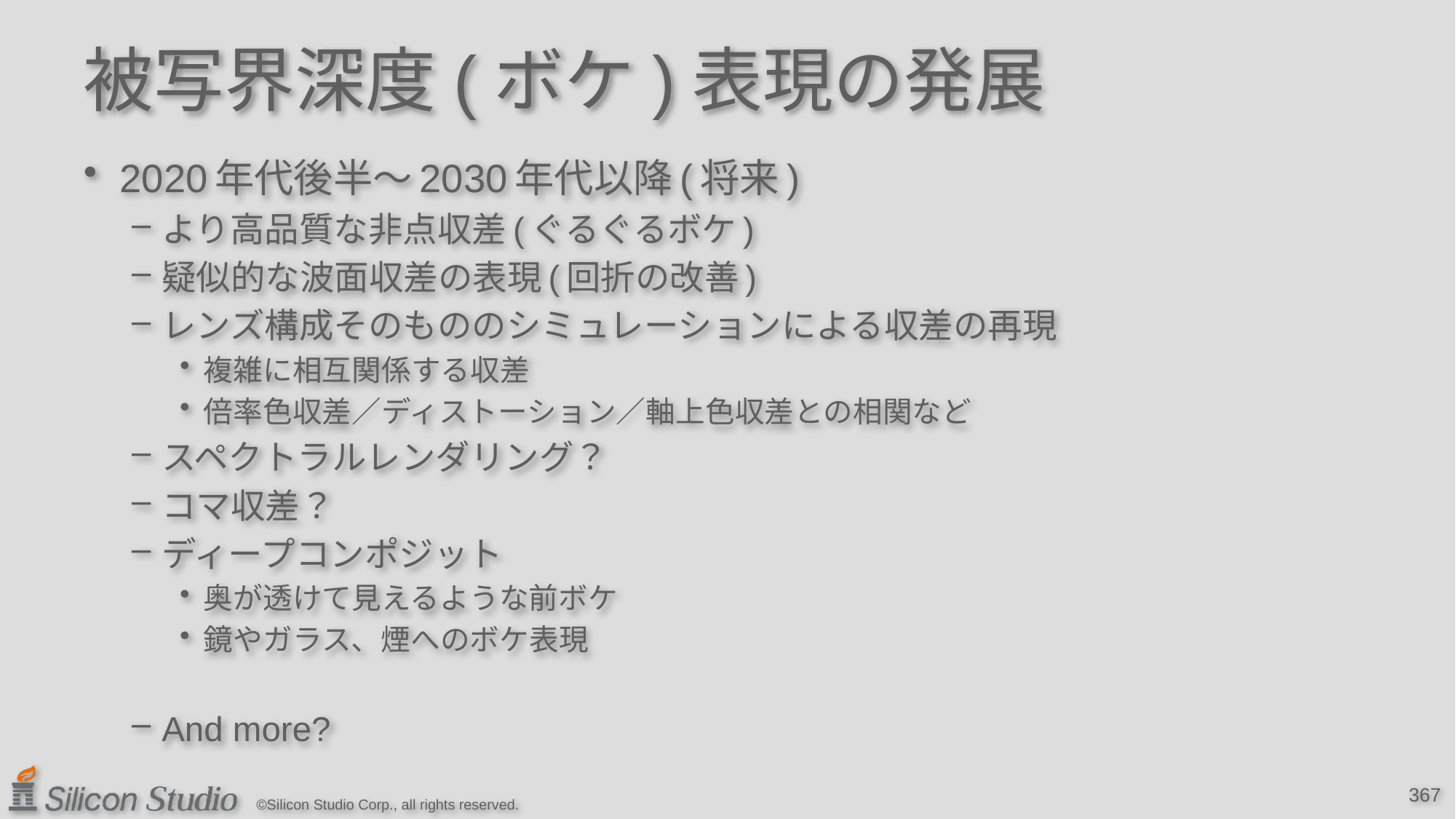

# 被写界深度(ボケ)表現の発展
2020年代後半～2030年代以降(将来)
より高品質な非点収差(ぐるぐるボケ)
疑似的な波面収差の表現(回折の改善)
レンズ構成そのもののシミュレーションによる収差の再現
複雑に相互関係する収差
倍率色収差／ディストーション／軸上色収差との相関など
スペクトラルレンダリング？
コマ収差？
ディープコンポジット
奥が透けて見えるような前ボケ
鏡やガラス、煙へのボケ表現

And more?